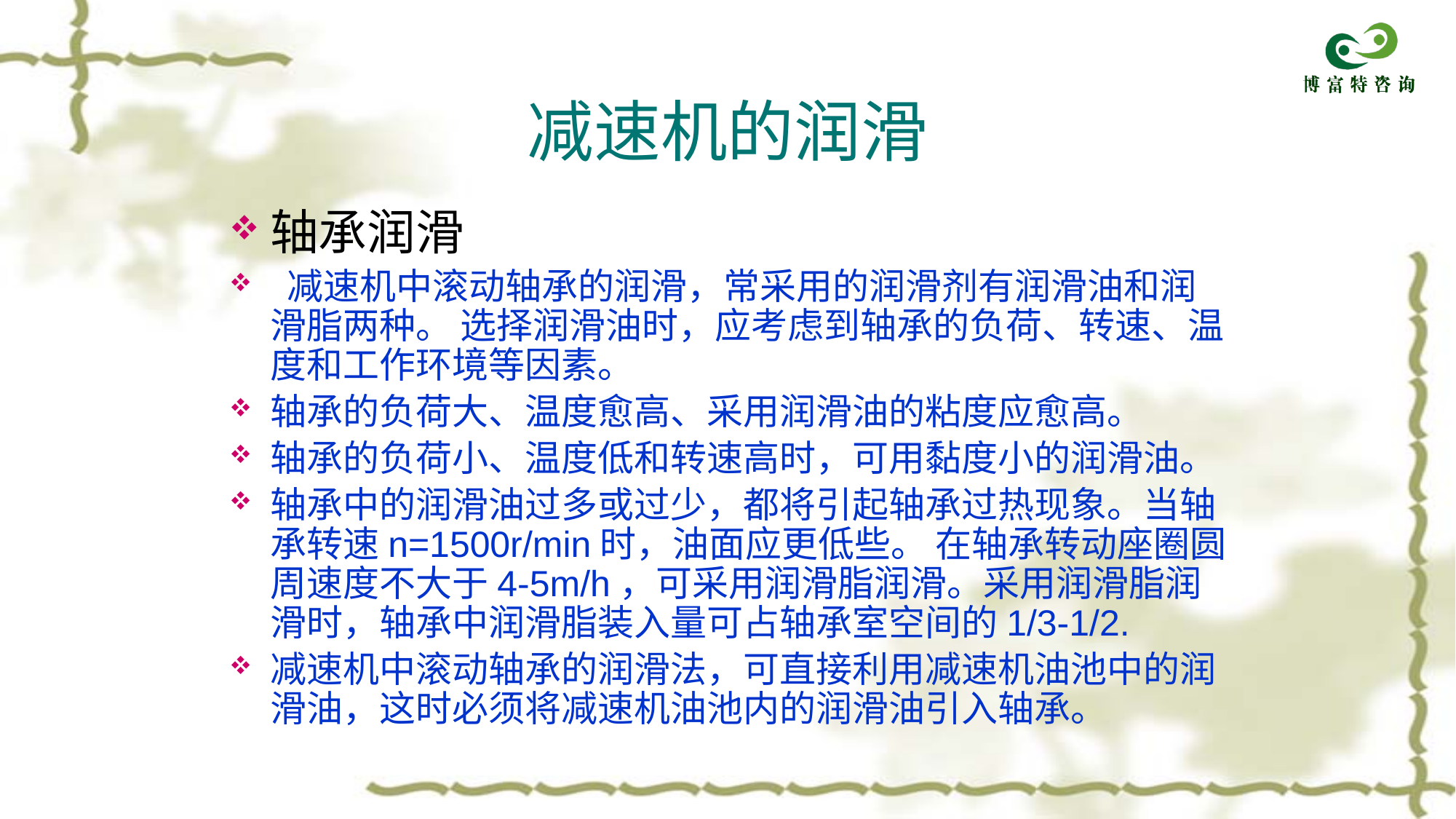

# 减速机的润滑
轴承润滑
 减速机中滚动轴承的润滑，常采用的润滑剂有润滑油和润滑脂两种。 选择润滑油时，应考虑到轴承的负荷、转速、温度和工作环境等因素。
轴承的负荷大、温度愈高、采用润滑油的粘度应愈高。
轴承的负荷小、温度低和转速高时，可用黏度小的润滑油。
轴承中的润滑油过多或过少，都将引起轴承过热现象。当轴承转速n=1500r/min时，油面应更低些。 在轴承转动座圈圆周速度不大于4-5m/h，可采用润滑脂润滑。采用润滑脂润滑时，轴承中润滑脂装入量可占轴承室空间的1/3-1/2.
减速机中滚动轴承的润滑法，可直接利用减速机油池中的润滑油，这时必须将减速机油池内的润滑油引入轴承。